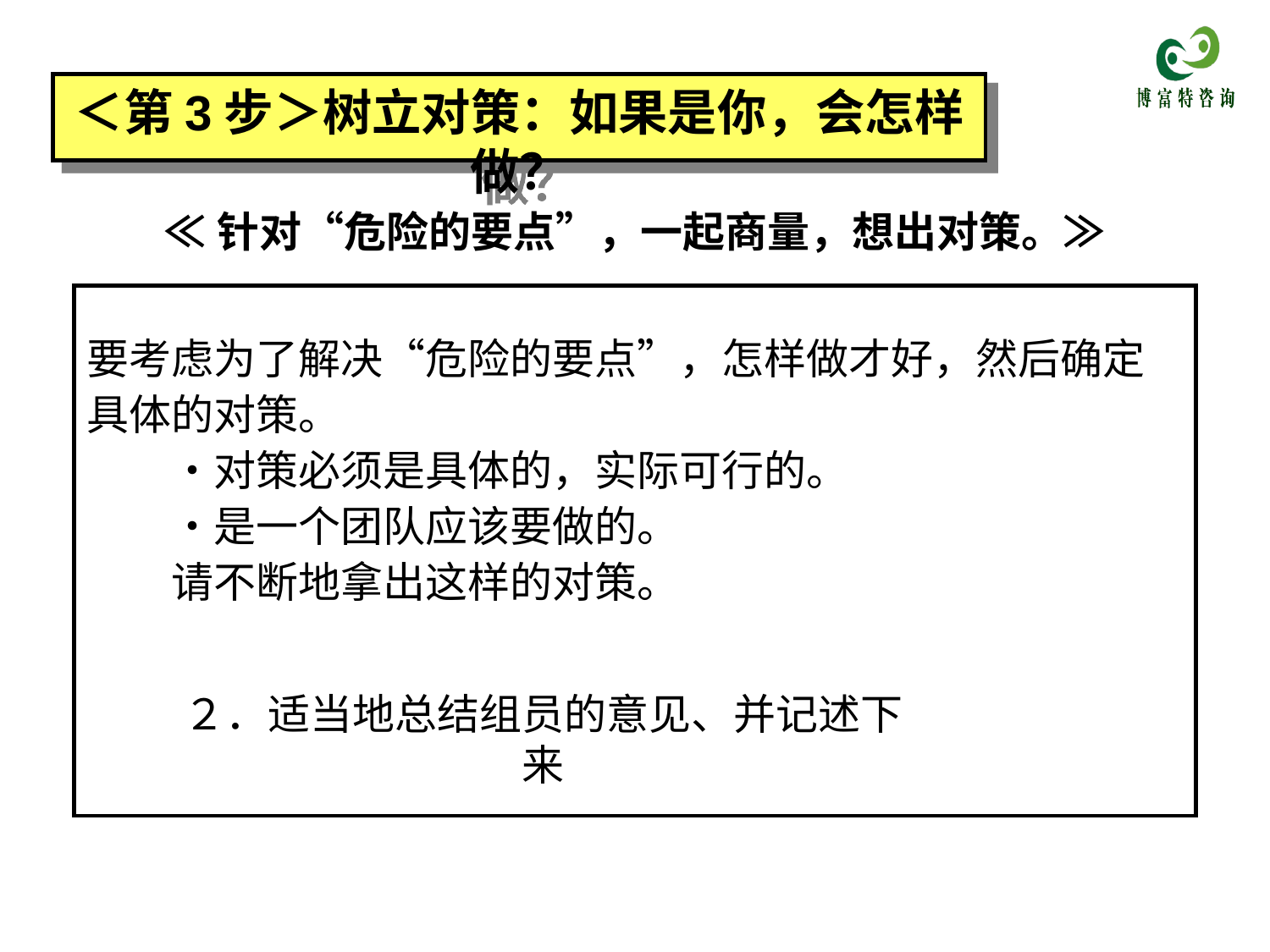

＜第3步＞树立对策：如果是你，会怎样做？
≪针对“危险的要点”，一起商量，想出对策。≫
要考虑为了解决“危险的要点”，怎样做才好，然后确定具体的对策。
　　・对策必须是具体的，实际可行的。
　　・是一个团队应该要做的。
　　请不断地拿出这样的对策。

２．适当地总结组员的意见、并记述下来